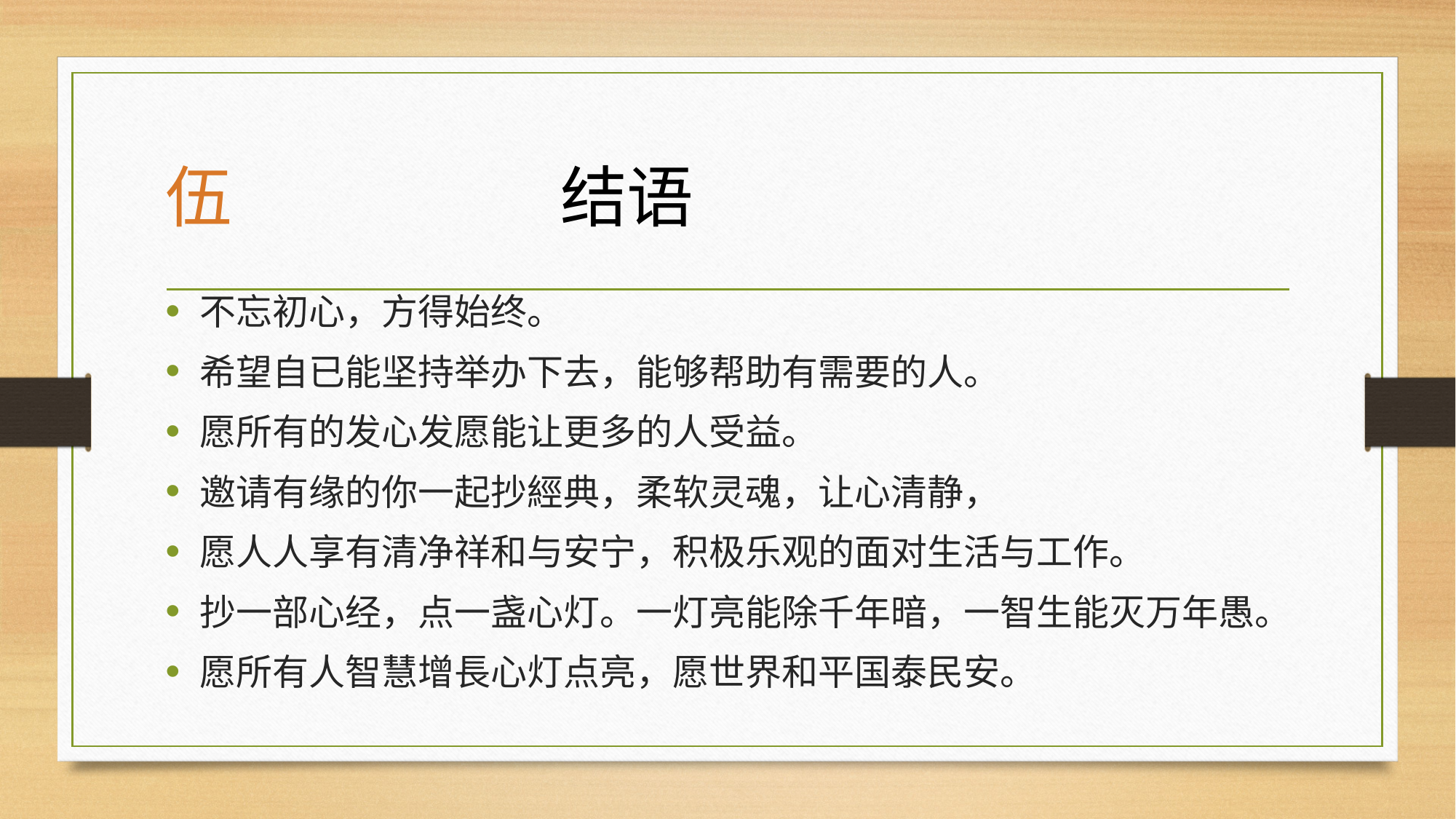

# 伍                      结语
不忘初心，方得始终。
希望自已能坚持举办下去，能够帮助有需要的人。
愿所有的发心发愿能让更多的人受益。
邀请有缘的你一起抄經典，柔软灵魂，让心清静，
愿人人享有清净祥和与安宁，积极乐观的面对生活与工作。
抄一部心经，点一盏心灯。一灯亮能除千年暗，一智生能灭万年愚。
愿所有人智慧增長心灯点亮，愿世界和平国泰民安。